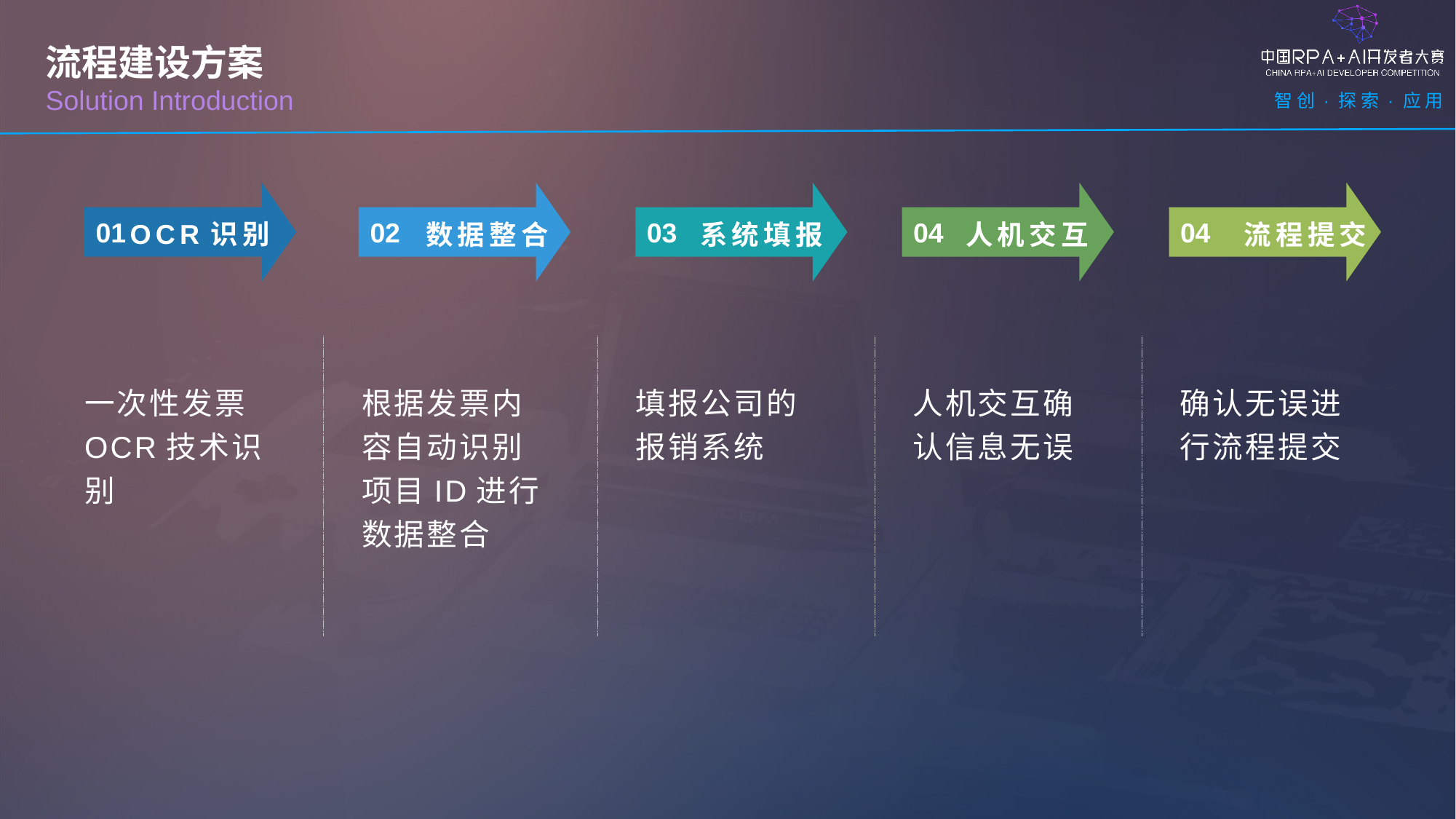

流程建设方案
Solution Introduction

OCR识别
数据整合
系统填报
人机交互
流程提交
01
02
03
04
04
一次性发票OCR技术识别
根据发票内容自动识别项目ID进行数据整合
填报公司的报销系统
人机交互确认信息无误
确认无误进行流程提交